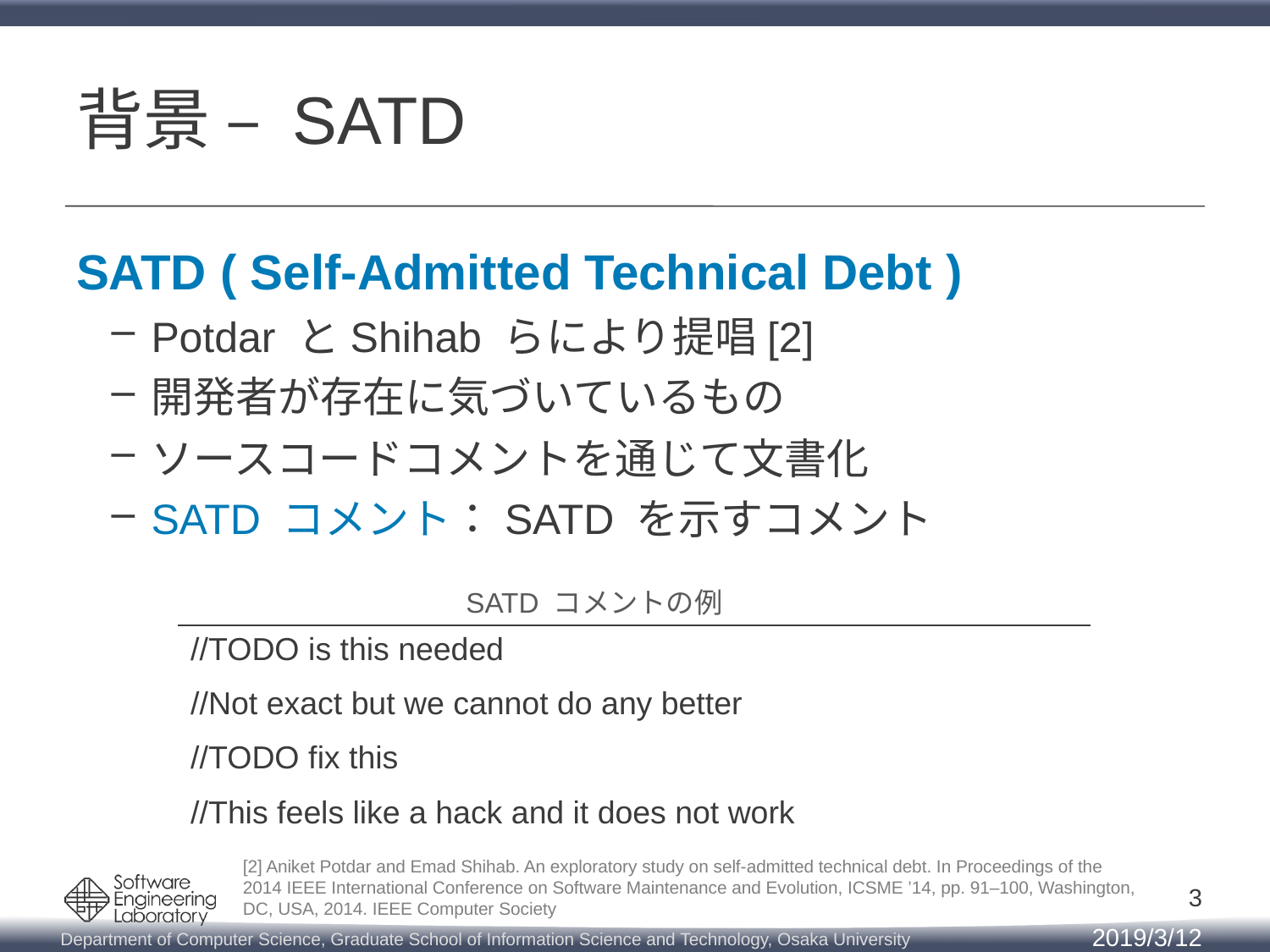

# 背景 – SATD
SATD ( Self-Admitted Technical Debt )
Potdar とShihab らにより提唱[2]
開発者が存在に気づいているもの
ソースコードコメントを通じて文書化
SATD コメント：SATD を示すコメント

SATD コメントの例
| //TODO is this needed |
| --- |
| //Not exact but we cannot do any better |
| //TODO fix this |
| //This feels like a hack and it does not work |
[2] Aniket Potdar and Emad Shihab. An exploratory study on self-admitted technical debt. In Proceedings of the 2014 IEEE International Conference on Software Maintenance and Evolution, ICSME ’14, pp. 91–100, Washington, DC, USA, 2014. IEEE Computer Society
3
2019/3/12